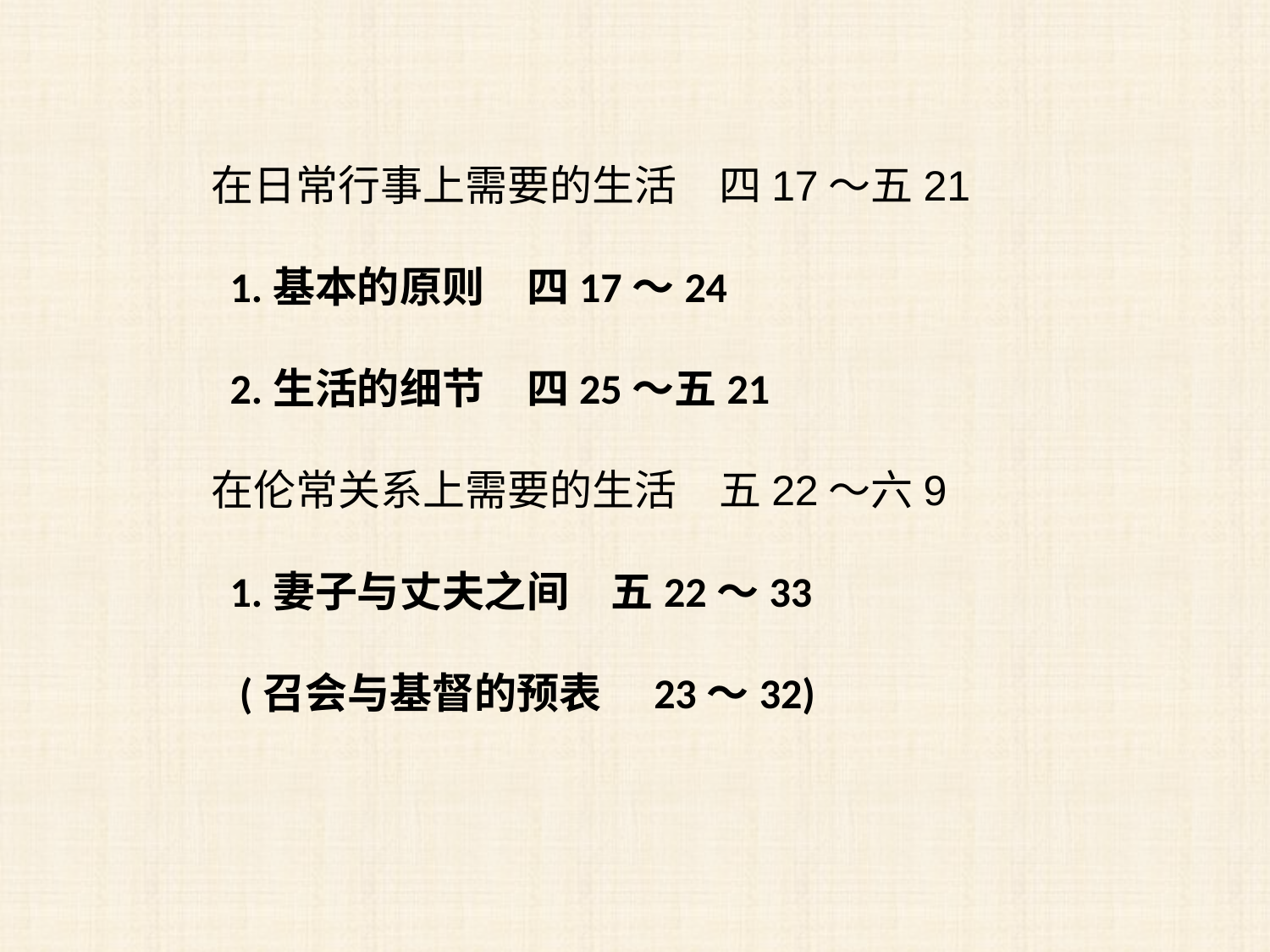

在日常行事上需要的生活　四17～五21
  1.基本的原则　四17～24
  2.生活的细节　四25～五21
在伦常关系上需要的生活　五22～六9
  1.妻子与丈夫之间　五22～33
   (召会与基督的预表　23～32)